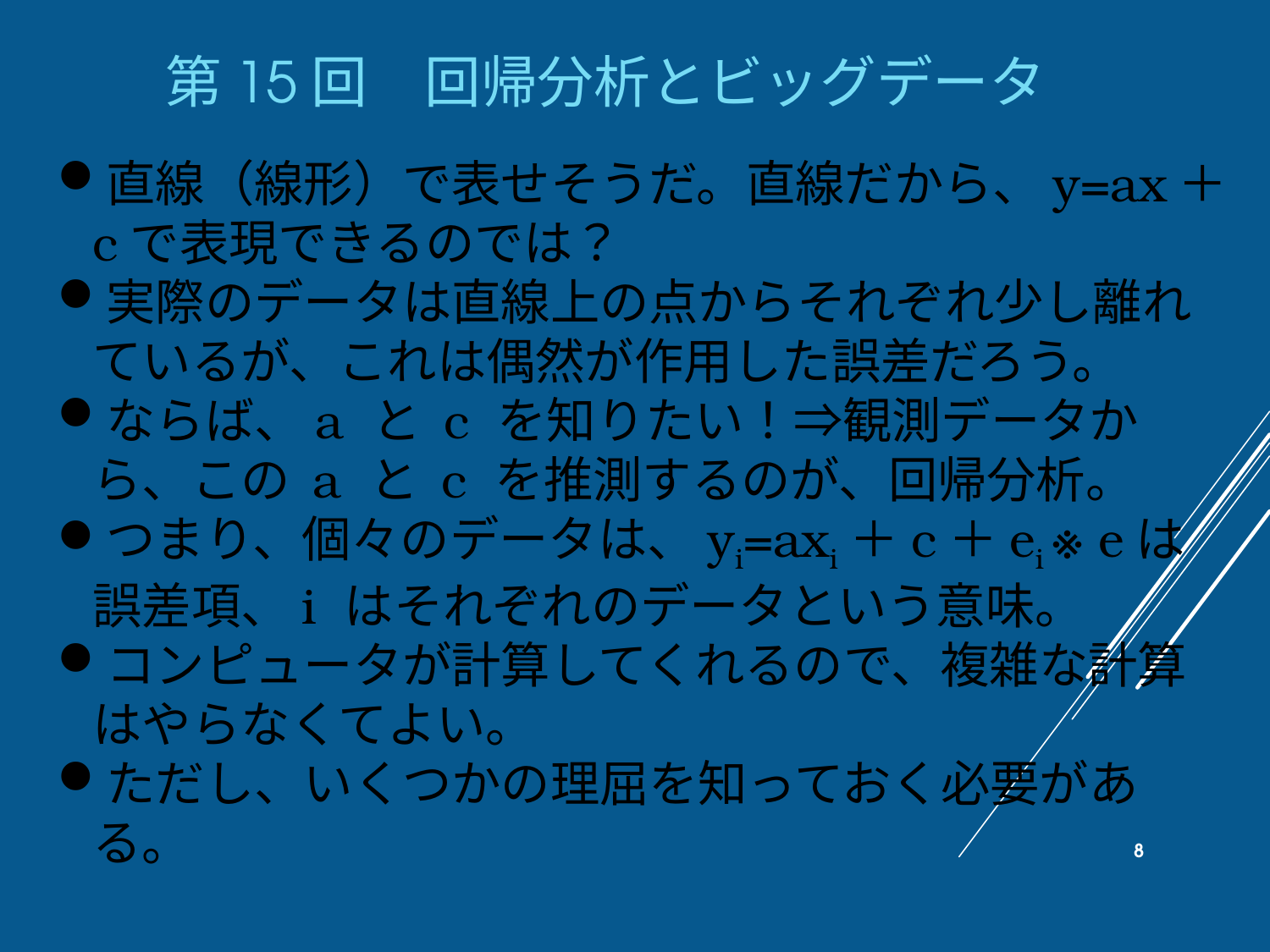

第15回　回帰分析とビッグデータ
直線（線形）で表せそうだ。直線だから、y=ax＋cで表現できるのでは？
実際のデータは直線上の点からそれぞれ少し離れているが、これは偶然が作用した誤差だろう。
ならば、a と c を知りたい！⇒観測データから、この a と c を推測するのが、回帰分析。
つまり、個々のデータは、yi=axi＋c＋ei ※ eは誤差項、i はそれぞれのデータという意味。
コンピュータが計算してくれるので、複雑な計算はやらなくてよい。
ただし、いくつかの理屈を知っておく必要がある。
8